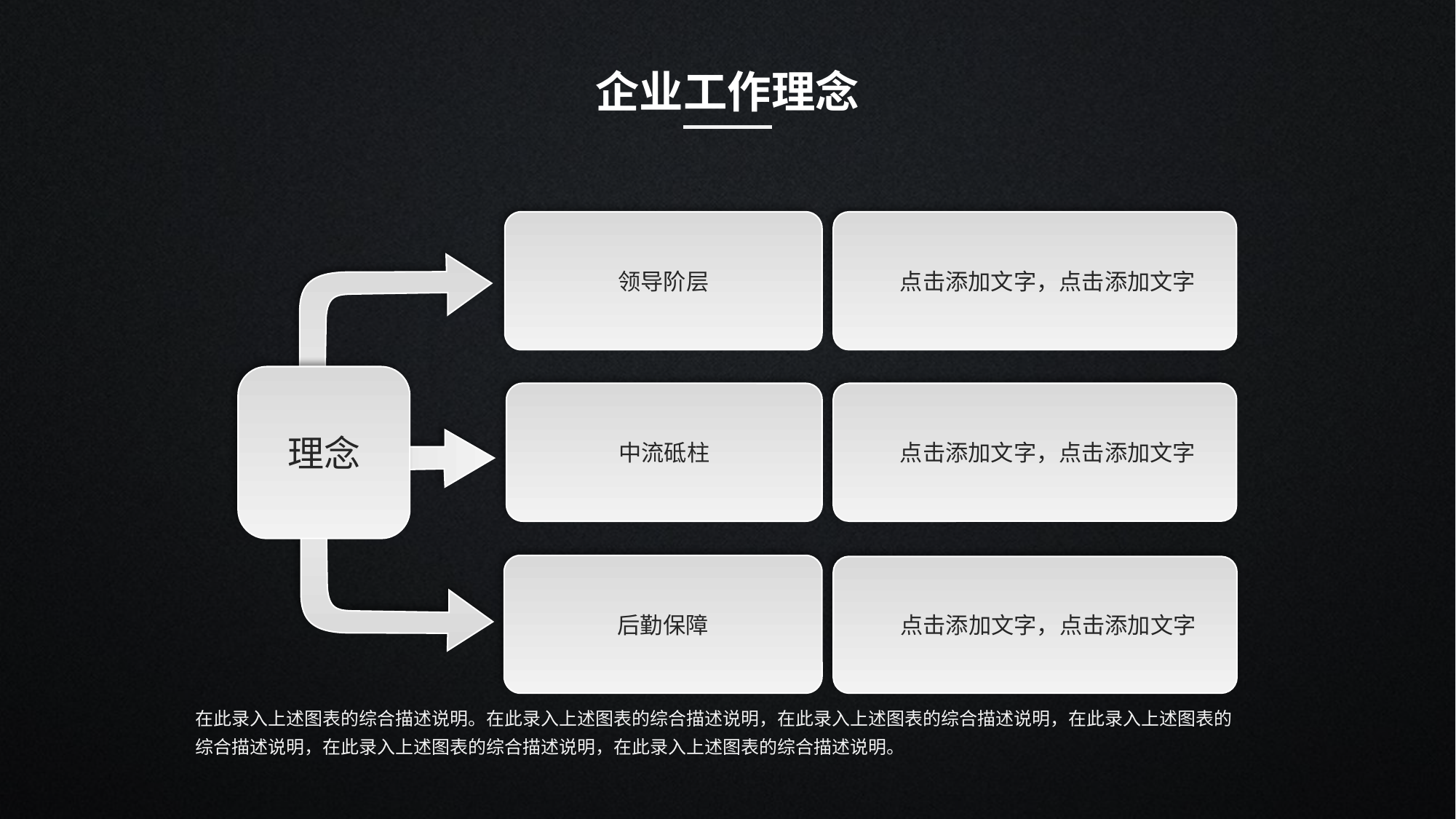

企业工作理念
领导阶层
    点击添加文字，点击添加文字

理念
中流砥柱

    点击添加文字，点击添加文字

后勤保障
    点击添加文字，点击添加文字
在此录入上述图表的综合描述说明。在此录入上述图表的综合描述说明，在此录入上述图表的综合描述说明，在此录入上述图表的综合描述说明，在此录入上述图表的综合描述说明，在此录入上述图表的综合描述说明。